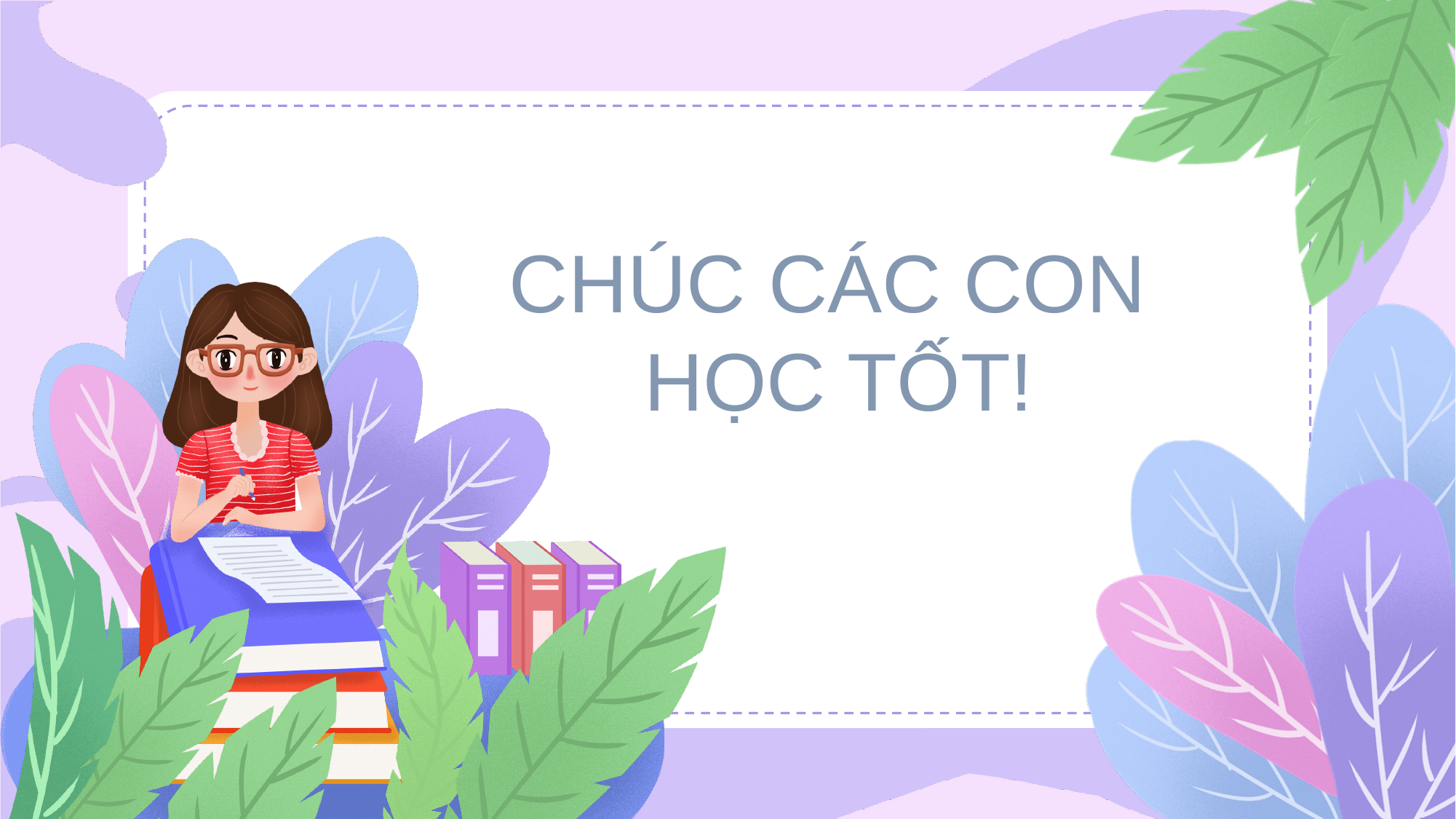

CHÚC CÁC CON
HỌC TỐT!
感
谢
聆
听